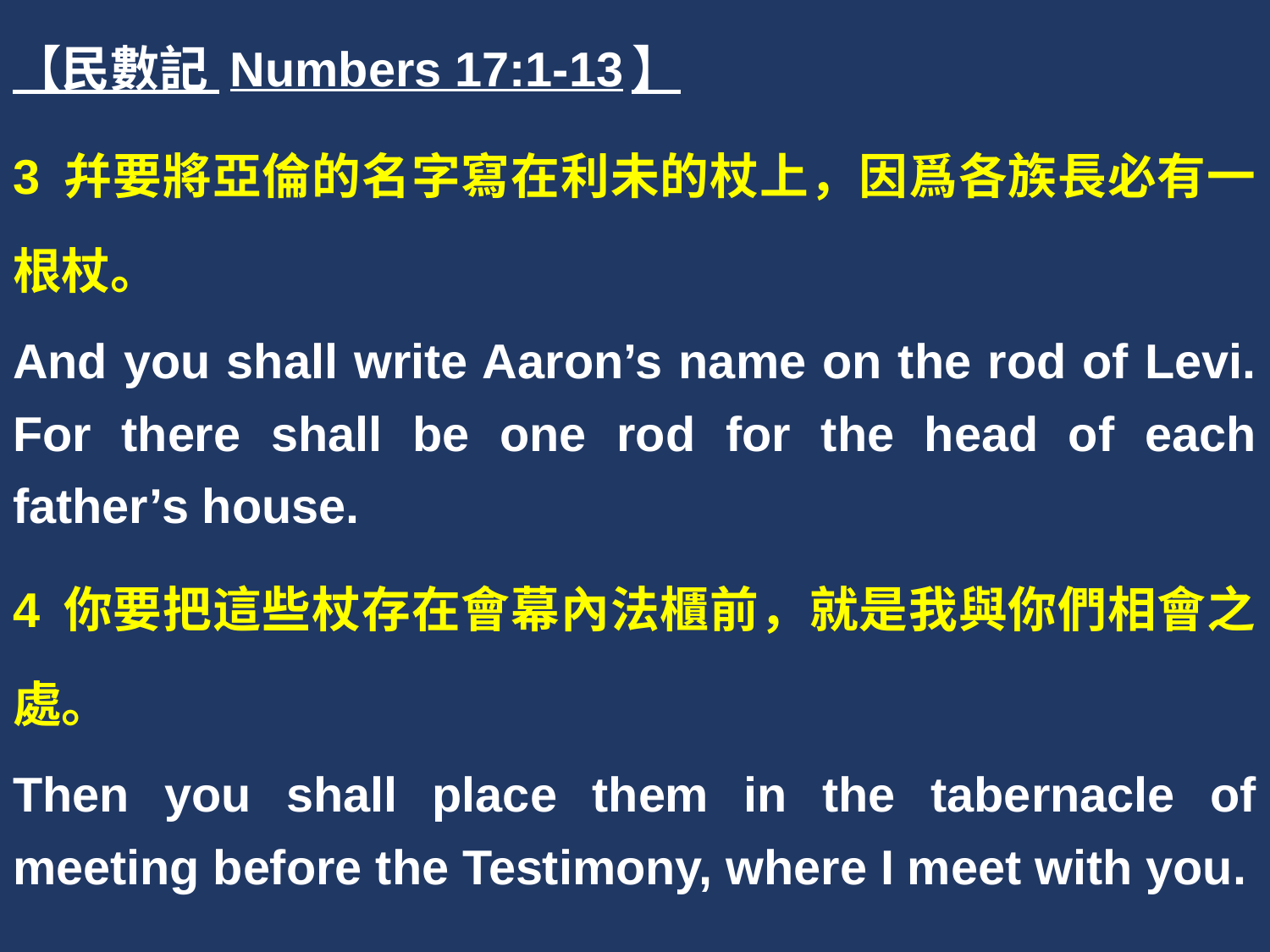

【民數記 Numbers 17:1-13】
3 幷要將亞倫的名字寫在利未的杖上，因爲各族長必有一根杖。
And you shall write Aaron’s name on the rod of Levi. For there shall be one rod for the head of each father’s house.
4 你要把這些杖存在會幕內法櫃前，就是我與你們相會之處。
Then you shall place them in the tabernacle of meeting before the Testimony, where I meet with you.